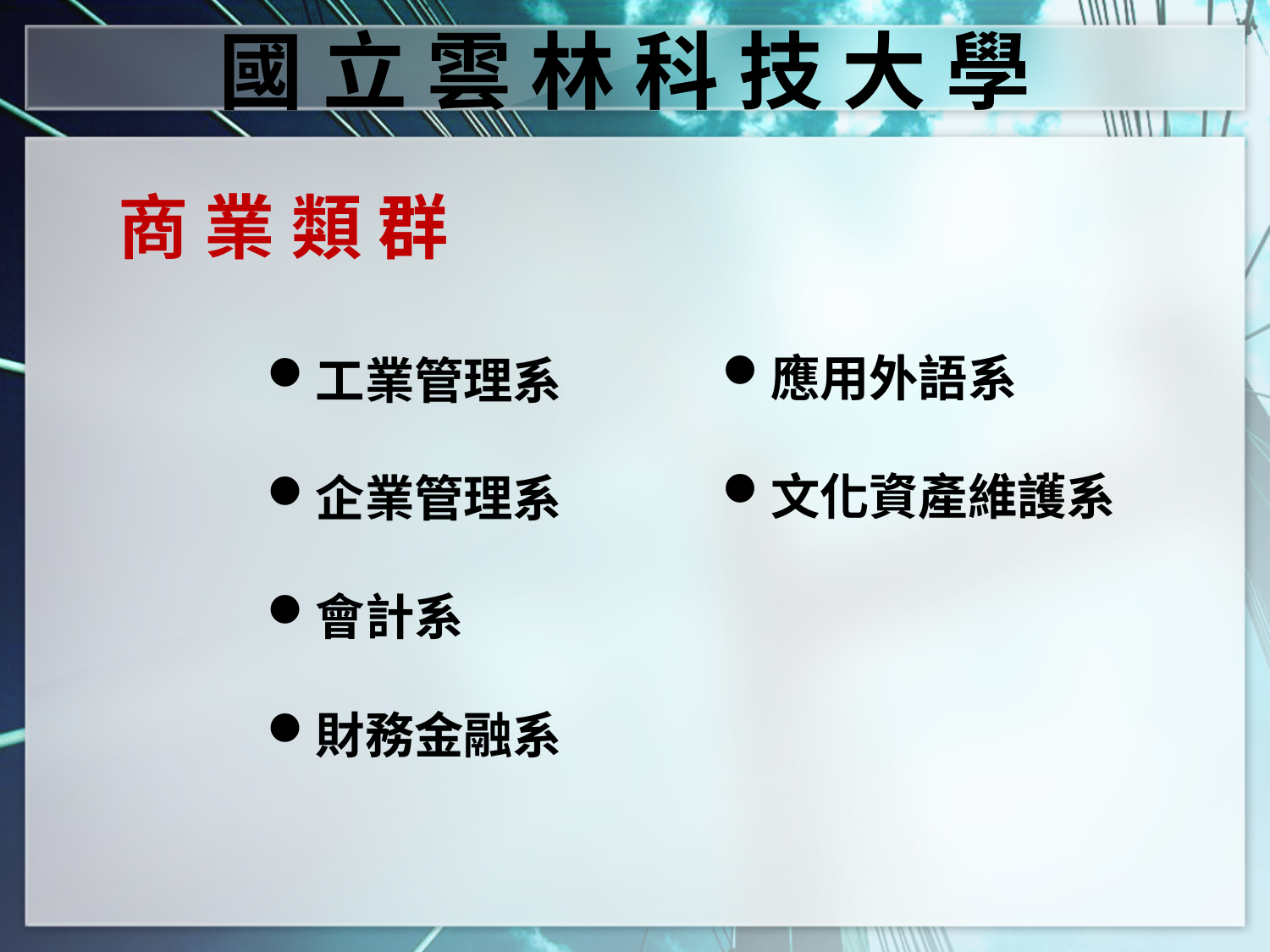

國 立 雲 林 科 技 大 學
商 業 類 群
應用外語系

文化資產維護系

工業管理系

企業管理系

會計系

財務金融系